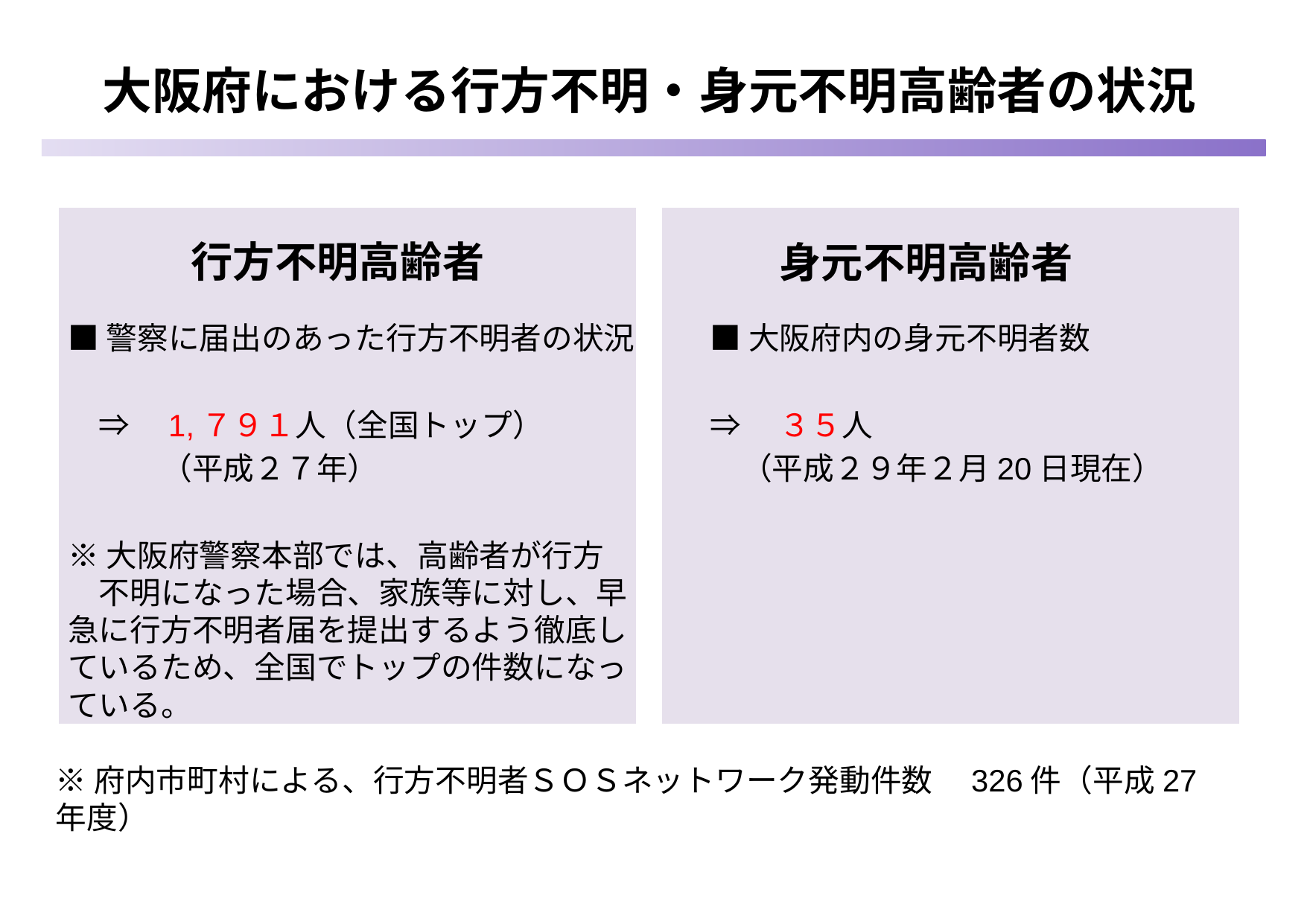

# 大阪府における行方不明・身元不明高齢者の状況

行方不明高齢者

身元不明高齢者
■警察に届出のあった行方不明者の状況

　⇒　1,７９１人（全国トップ）
　　　（平成２７年）

※大阪府警察本部では、高齢者が行方　　不明になった場合、家族等に対し、早急に行方不明者届を提出するよう徹底しているため、全国でトップの件数になっている。

■大阪府内の身元不明者数

⇒　３５人
　（平成２９年２月20日現在）
※府内市町村による、行方不明者ＳＯＳネットワーク発動件数　326件（平成27年度）